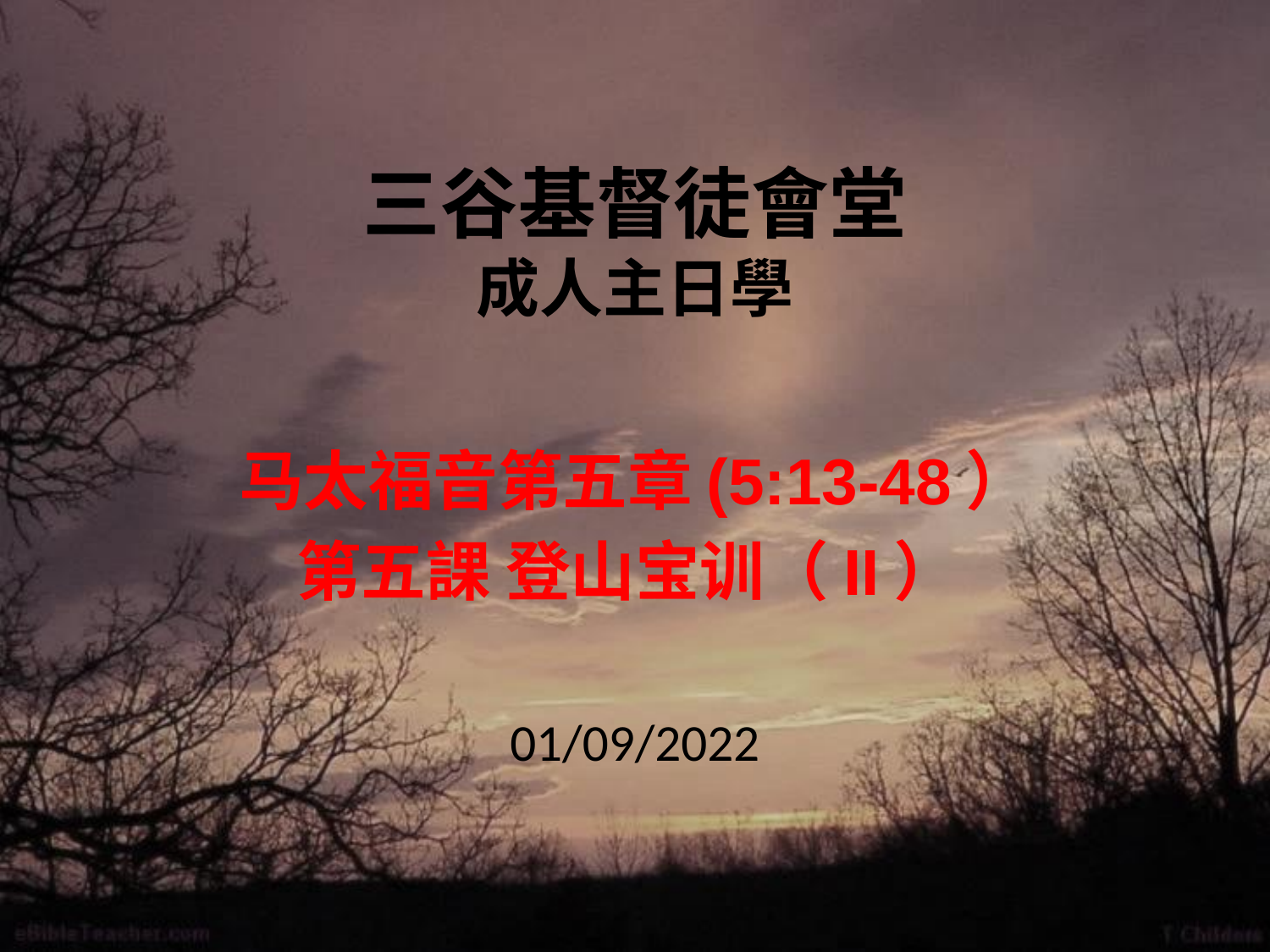

# 三谷基督徒會堂 成人主日學
马太福音第五章(5:13-48）
第五課 登山宝训（II）

01/09/2022